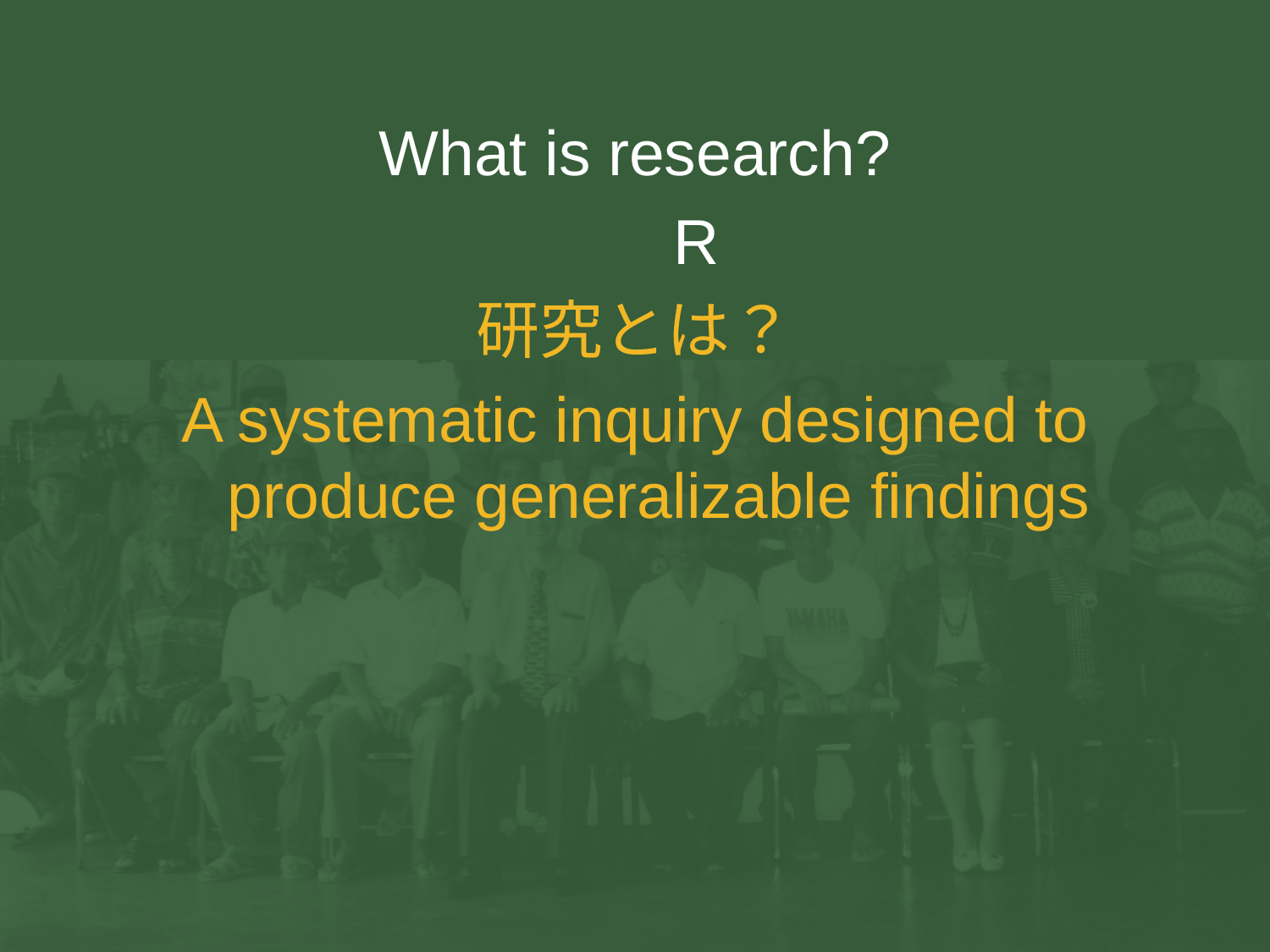

What is research?
       R
研究とは？
A systematic inquiry designed to produce generalizable findings